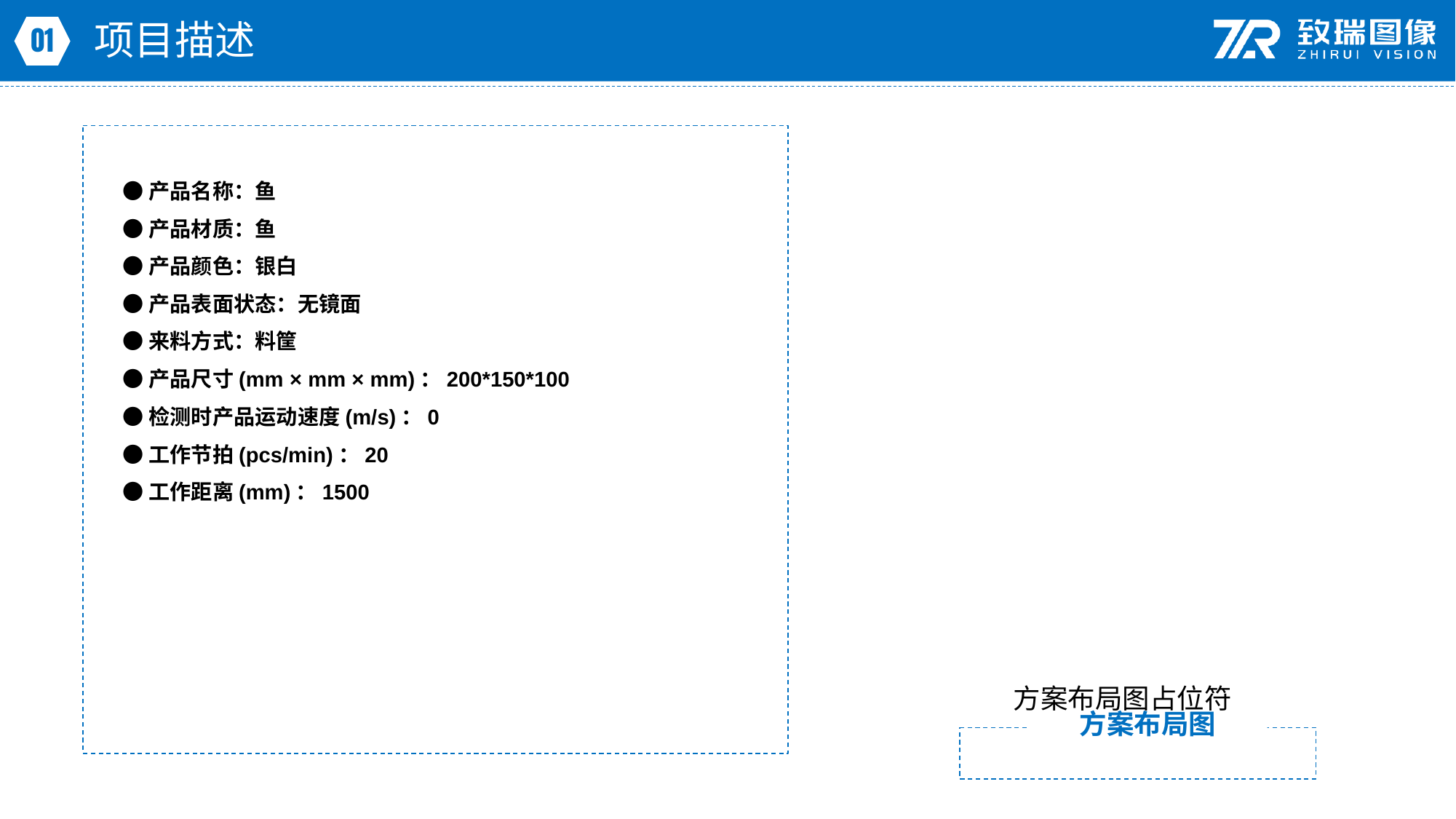

项目描述
01

●产品名称：鱼
●产品材质：鱼
●产品颜色：银白
●产品表面状态：无镜面
●来料方式：料筐
●产品尺寸(mm × mm × mm)：200*150*100
●检测时产品运动速度(m/s)：0
●工作节拍(pcs/min)：20
●工作距离(mm)：1500
方案布局图占位符
方案布局图